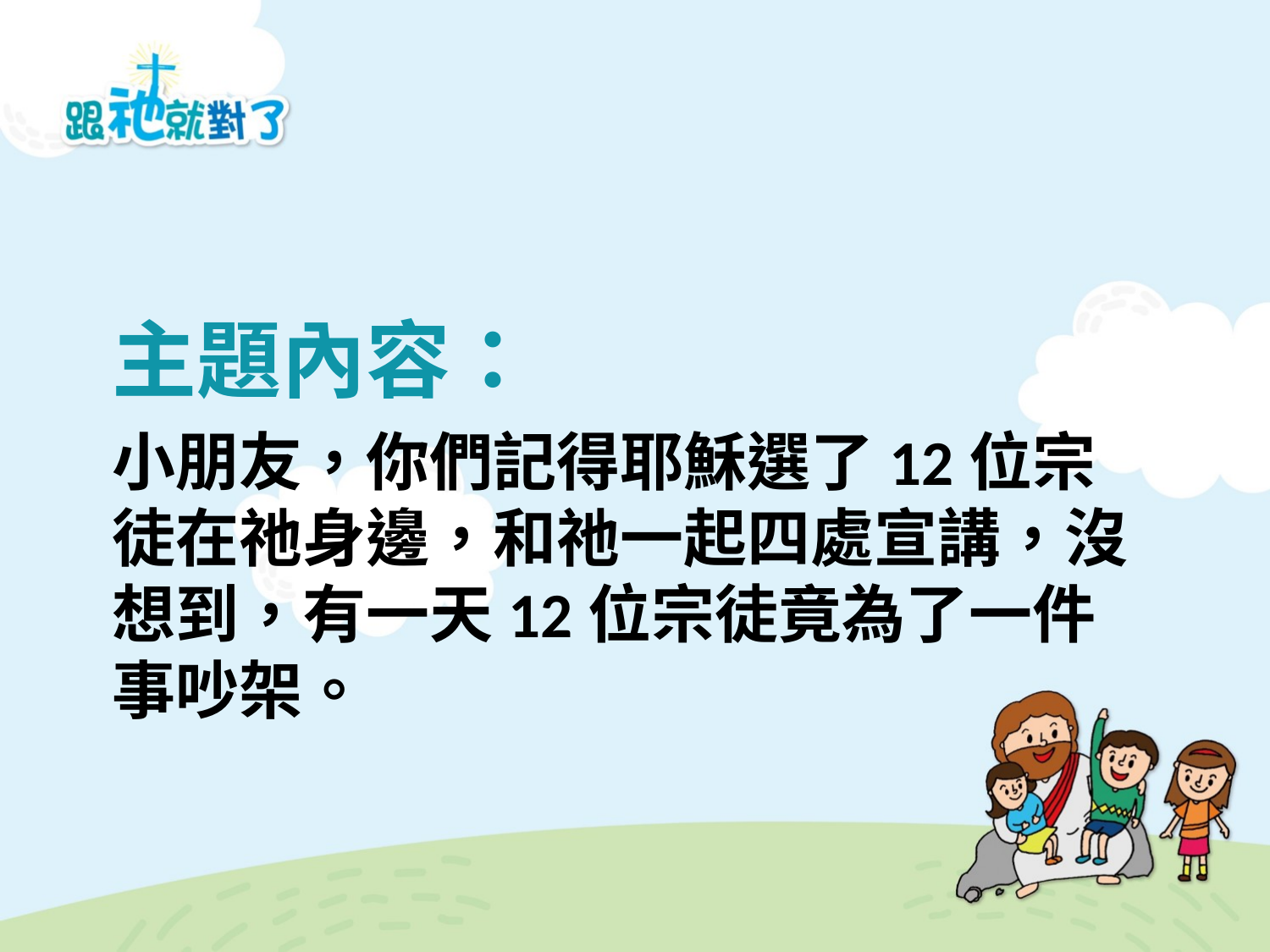

主題內容：
小朋友，你們記得耶穌選了12位宗徒在祂身邊，和祂一起四處宣講，沒想到，有一天12位宗徒竟為了一件事吵架。